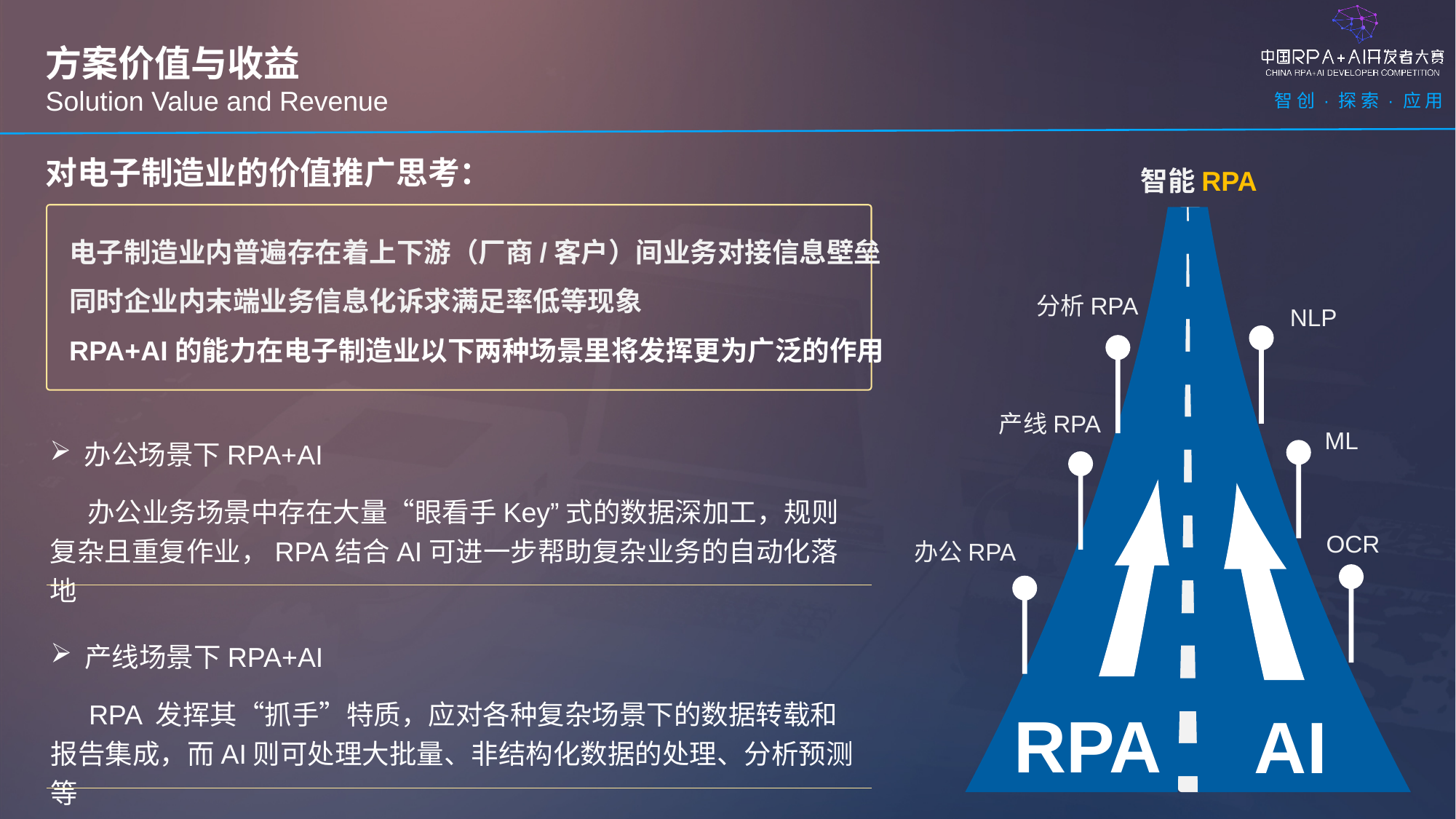

方案价值与收益
Solution Value and Revenue
对电子制造业的价值推广思考：
智能RPA

电子制造业内普遍存在着上下游（厂商/客户）间业务对接信息壁垒
同时企业内末端业务信息化诉求满足率低等现象
RPA+AI的能力在电子制造业以下两种场景里将发挥更为广泛的作用
分析RPA
NLP

产线RPA
ML
办公场景下RPA+AI
     办公业务场景中存在大量“眼看手Key”式的数据深加工，规则复杂且重复作业，RPA结合AI可进一步帮助复杂业务的自动化落地

OCR
办公RPA

产线场景下RPA+AI
     RPA 发挥其“抓手”特质，应对各种复杂场景下的数据转载和报告集成，而AI则可处理大批量、非结构化数据的处理、分析预测等
RPA
AI